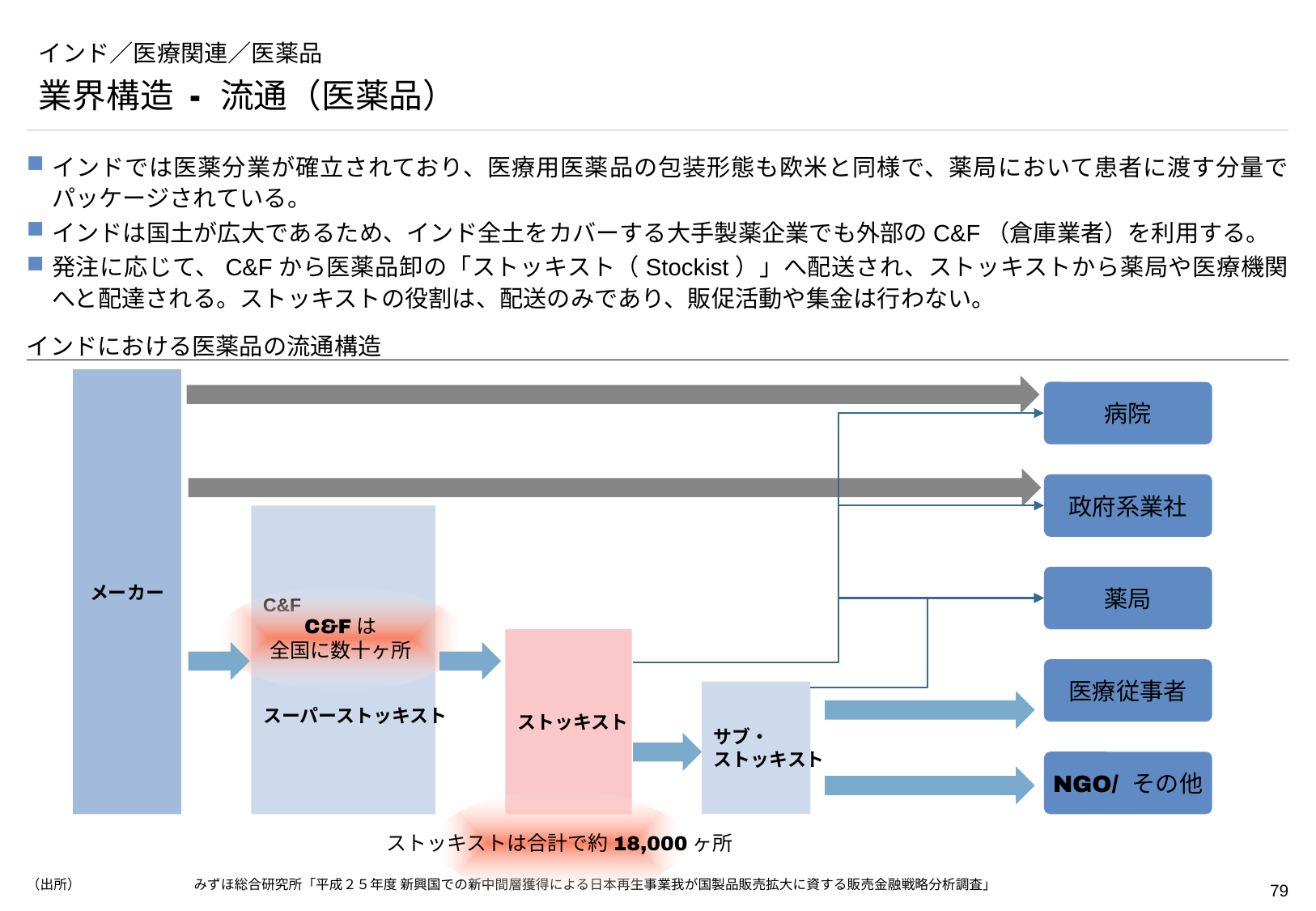

# インド／医療関連／医薬品

業界構造 - 流通（医薬品）
インドでは医薬分業が確立されており、医療用医薬品の包装形態も欧米と同様で、薬局において患者に渡す分量でパッケージされている。
インドは国土が広大であるため、インド全土をカバーする大手製薬企業でも外部のC&F（倉庫業者）を利用する。
発注に応じて、C&Fから医薬品卸の「ストッキスト（Stockist）」へ配送され、ストッキストから薬局や医療機関へと配達される。ストッキストの役割は、配送のみであり、販促活動や集金は行わない。
インドにおける医薬品の流通構造
メーカー
病院
政府系業社
C&F

スーパーストッキスト
薬局
C&Fは
全国に数十ヶ所

ストッキスト

医療従事者

サブ・
ストッキスト

NGO/ その他
ストッキストは合計で約18,000ヶ所
（出所）	みずほ総合研究所「平成２５年度 新興国での新中間層獲得による日本再生事業我が国製品販売拡大に資する販売金融戦略分析調査」